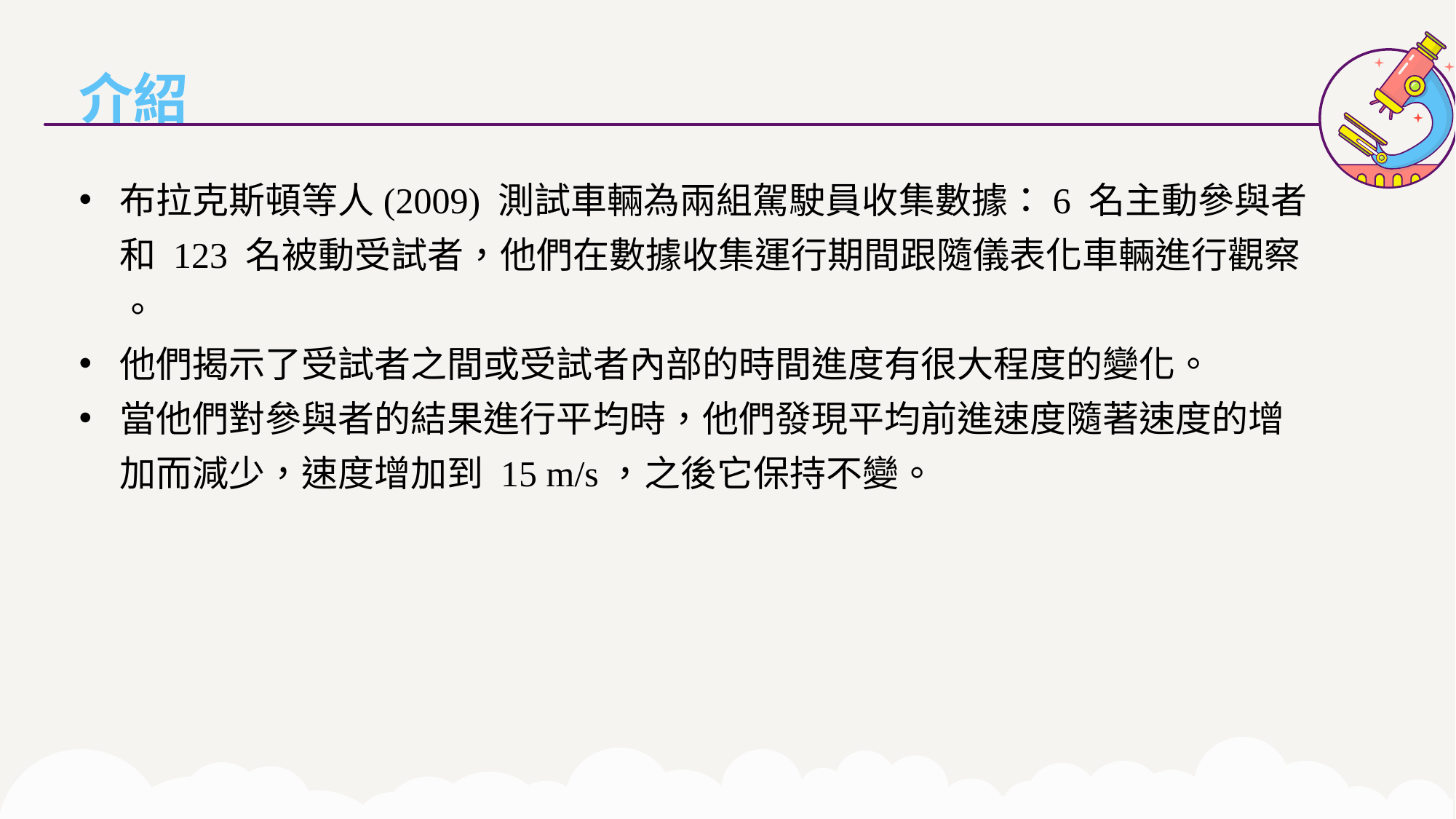

介紹

布拉克斯頓等人(2009) 測試車輛為兩組駕駛員收集數據：6 名主動參與者和 123 名被動受試者，他們在數據收集運行期間跟隨儀表化車輛進行觀察 。
他們揭示了受試者之間或受試者內部的時間進度有很大程度的變化。
當他們對參與者的結果進行平均時，他們發現平均前進速度隨著速度的增加而減少，速度增加到 15 m/s，之後它保持不變。